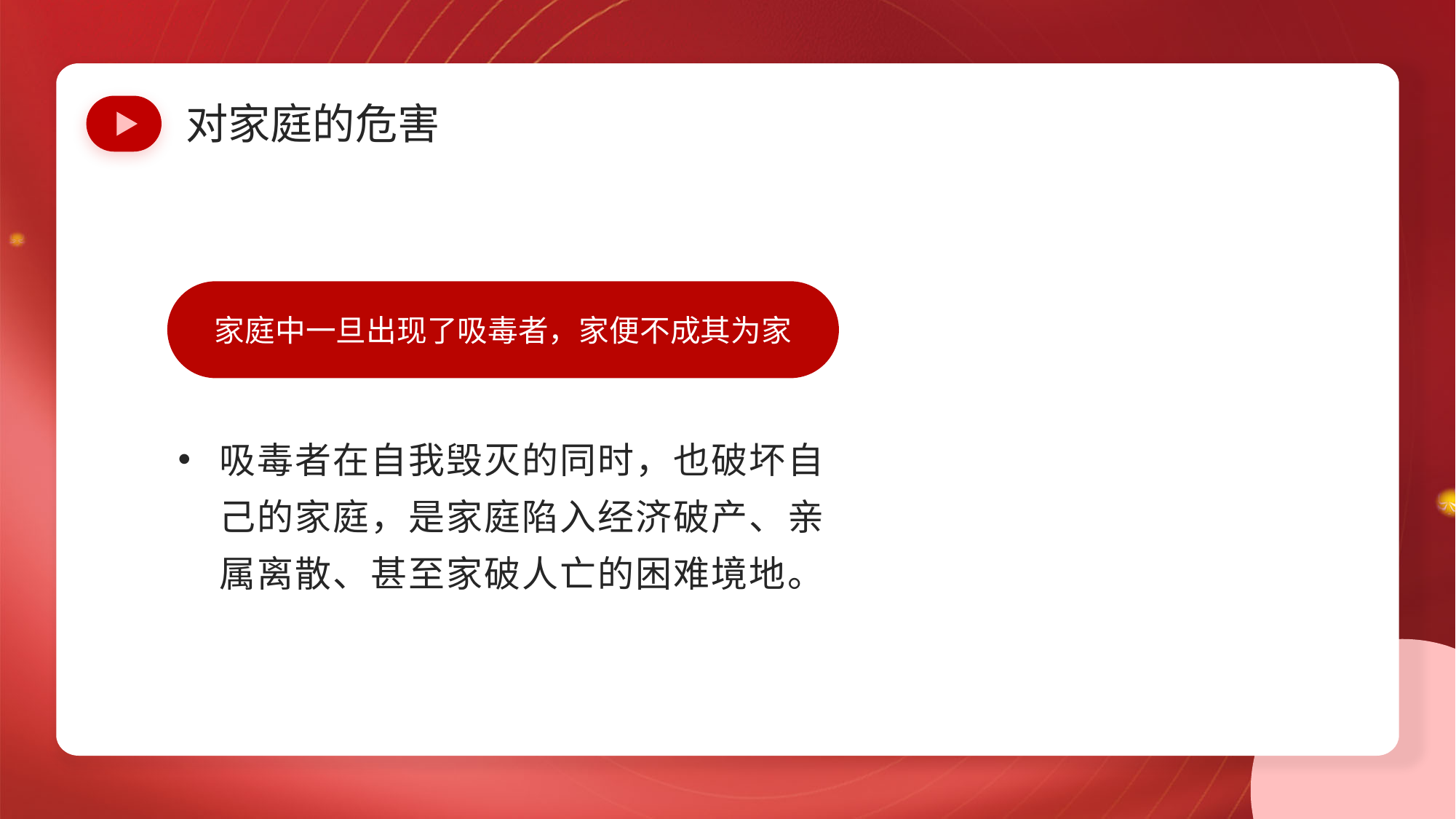

对家庭的危害
家庭中一旦出现了吸毒者，家便不成其为家
吸毒者在自我毁灭的同时，也破坏自己的家庭，是家庭陷入经济破产、亲属离散、甚至家破人亡的困难境地。